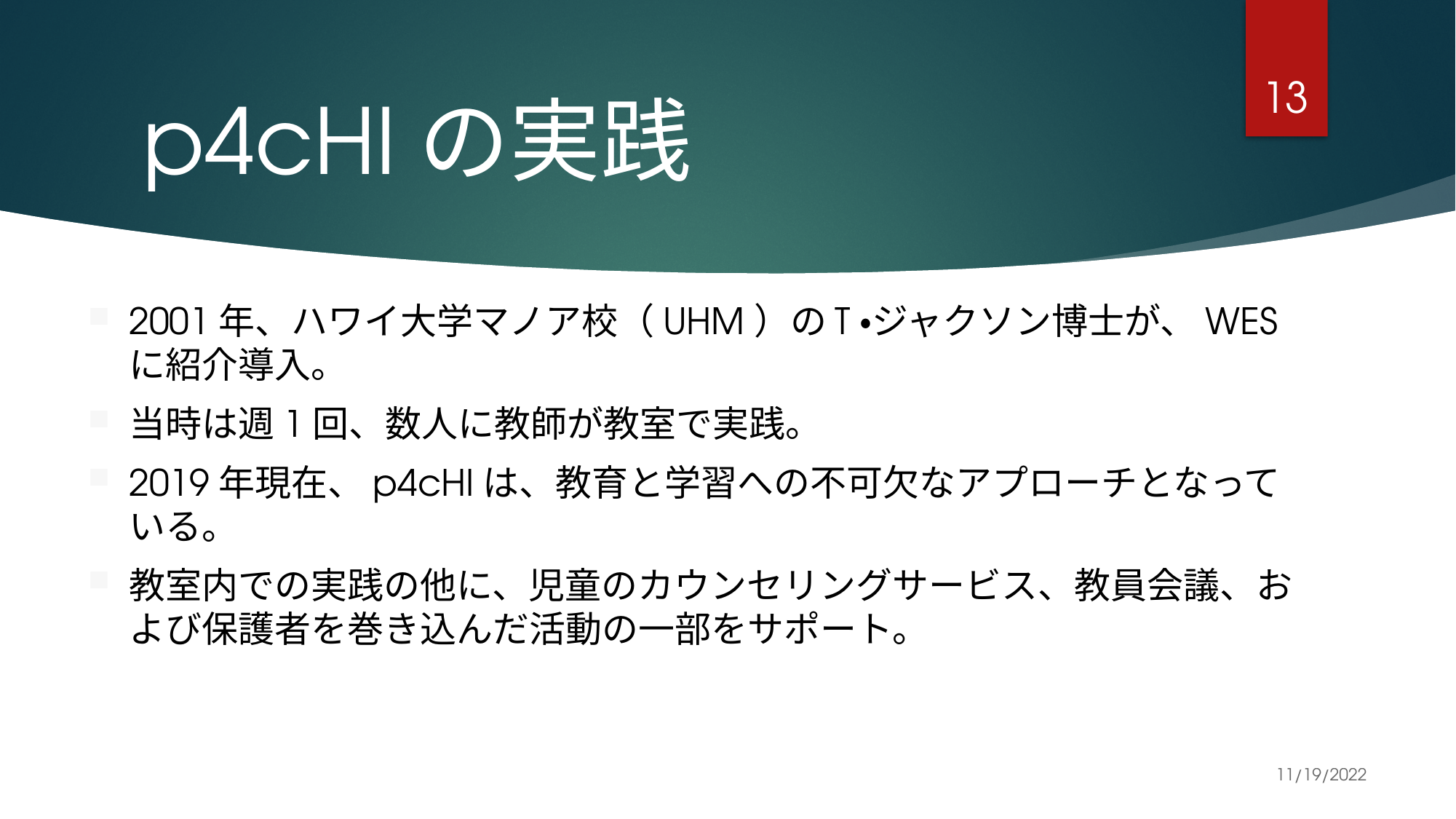

13
# p4cHIの実践

2001年、ハワイ大学マノア校（UHM）のT・ジャクソン博士が、WESに紹介導入。
当時は週1回、数人に教師が教室で実践。
2019年現在、p4cHIは、教育と学習への不可欠なアプローチとなっている。
教室内での実践の他に、児童のカウンセリングサービス、教員会議、および保護者を巻き込んだ活動の一部をサポート。

11/19/2022